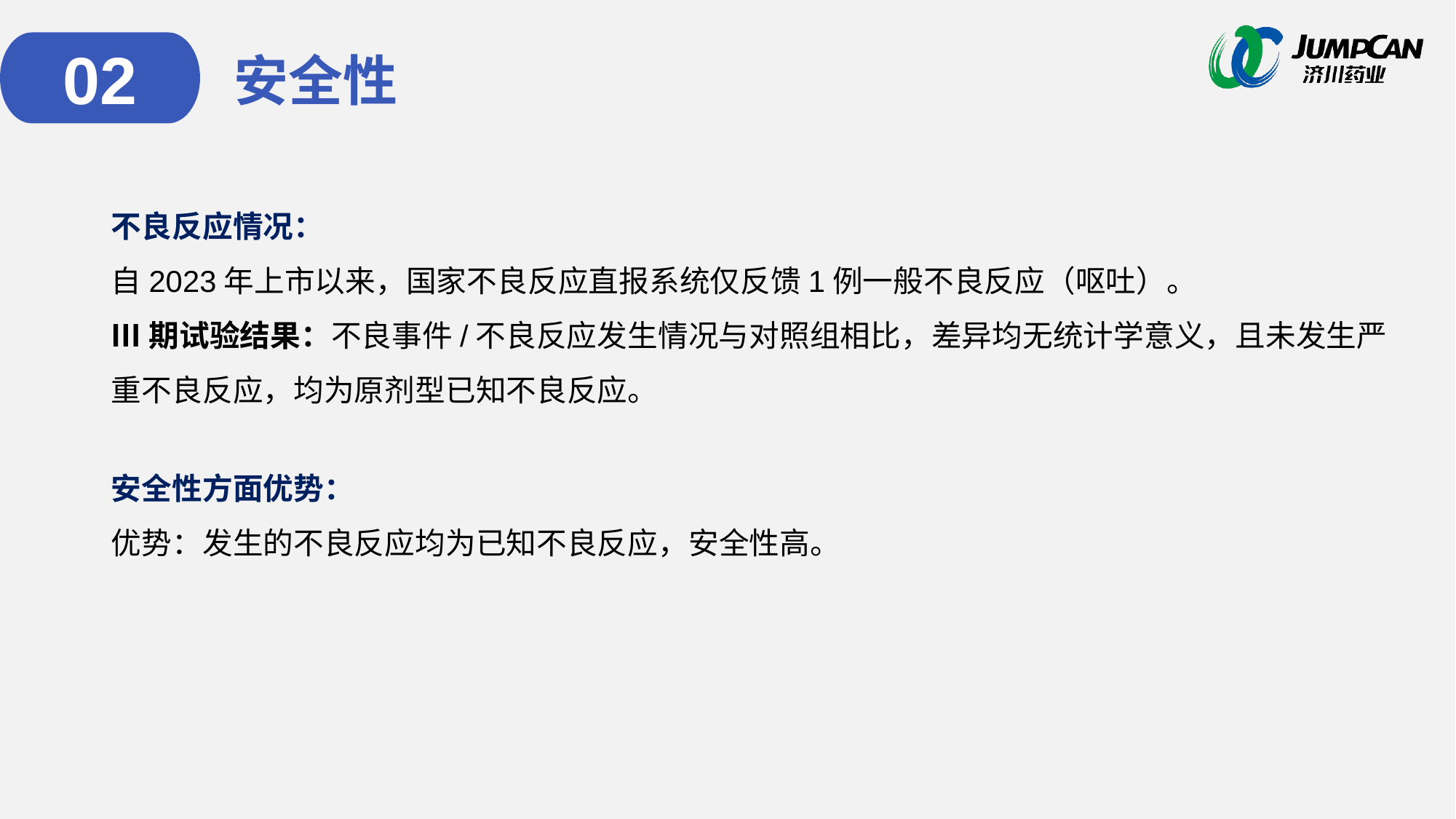

02
安全性
不良反应情况：
自2023年上市以来，国家不良反应直报系统仅反馈1例一般不良反应（呕吐）。
Ⅲ期试验结果：不良事件/不良反应发生情况与对照组相比，差异均无统计学意义，且未发生严重不良反应，均为原剂型已知不良反应。

安全性方面优势：
优势：发生的不良反应均为已知不良反应，安全性高。